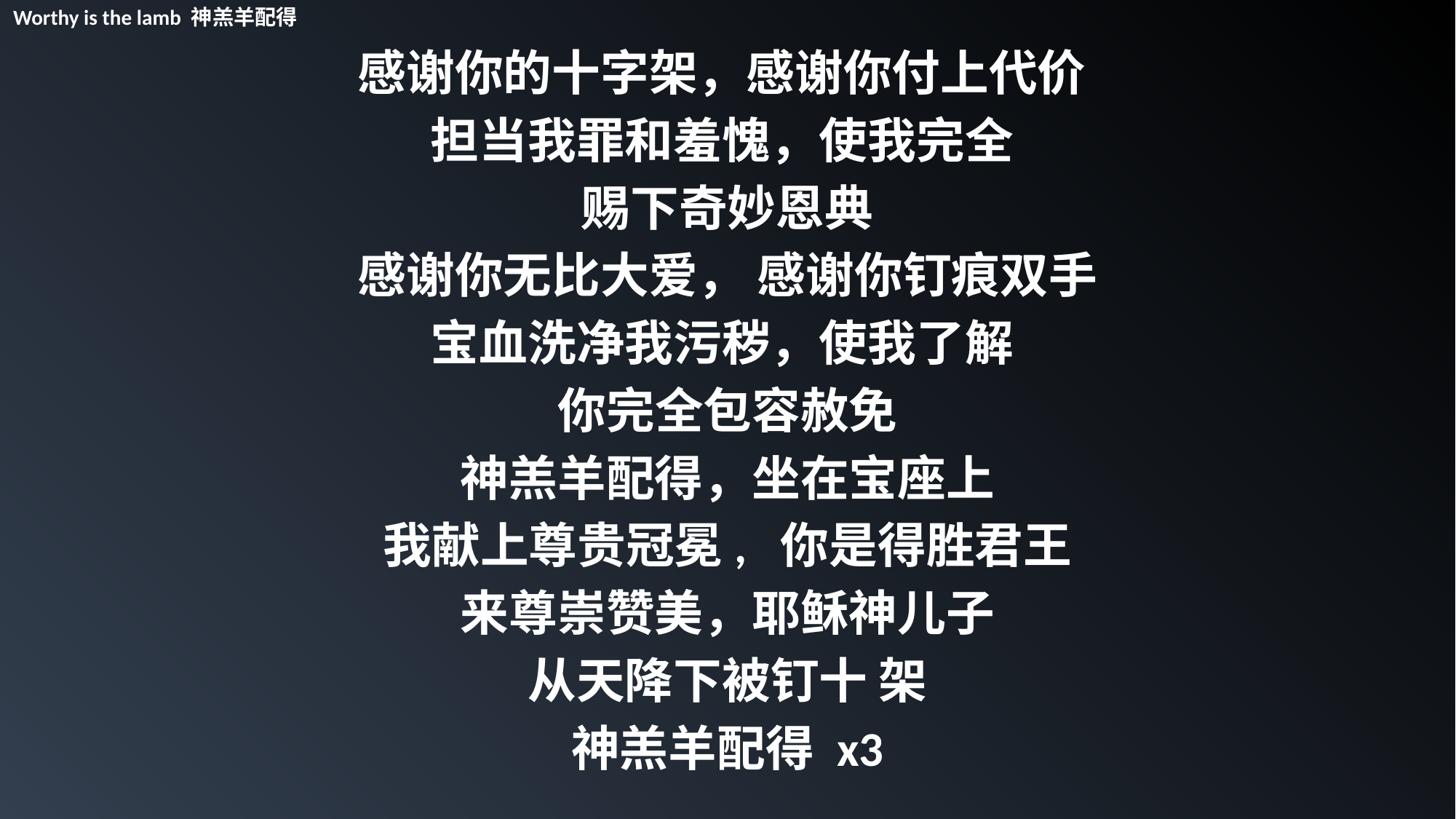

Worthy is the lamb 神羔羊配得
感谢你的十字架，感谢你付上代价
担当我罪和羞愧，使我完全
赐下奇妙恩典
感谢你无比大爱， 感谢你钉痕双手
宝血洗净我污秽，使我了解
你完全包容赦免
神羔羊配得，坐在宝座上
我献上尊贵冠冕,  你是得胜君王
来尊崇赞美，耶稣神儿子
从天降下被钉十 架
神羔羊配得 x3